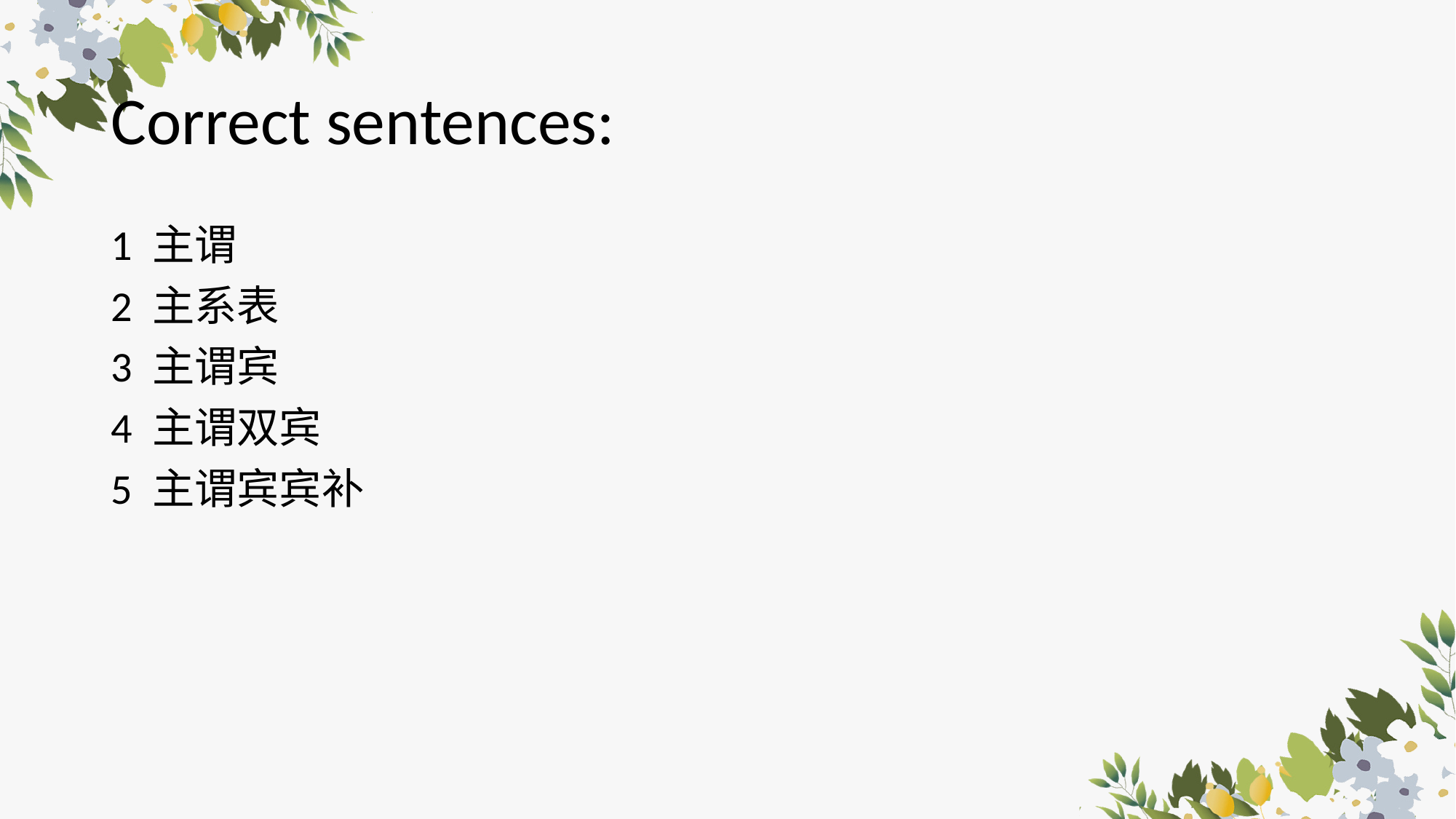

# Correct sentences:
1 主谓
2 主系表
3 主谓宾
4 主谓双宾
5 主谓宾宾补